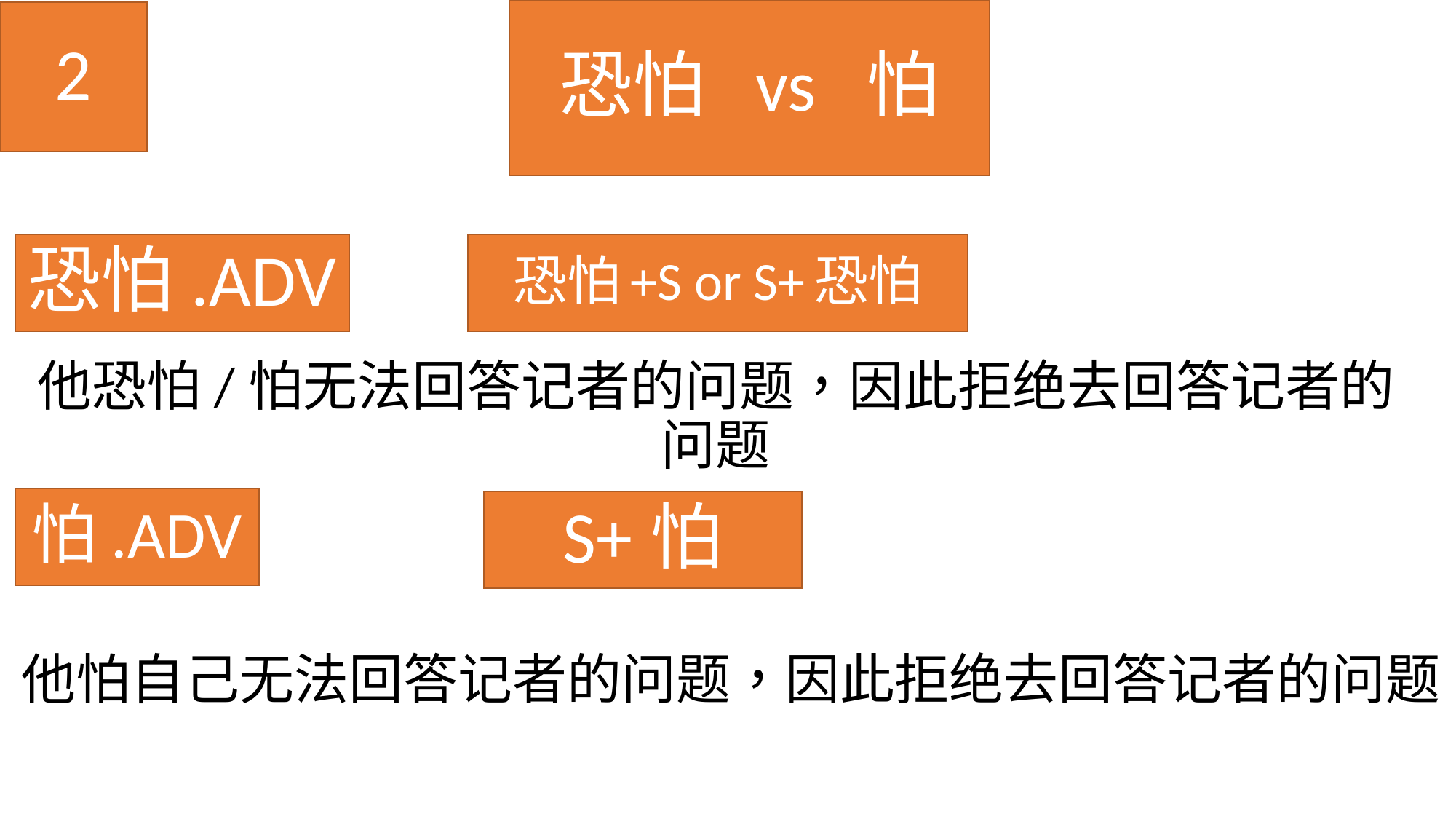

# 恐怕  vs  怕
2
恐怕+S or S+恐怕
恐怕.ADV
他恐怕/怕无法回答记者的问题，因此拒绝去回答记者的问题
怕.ADV
S+怕
他怕自己无法回答记者的问题，因此拒绝去回答记者的问题